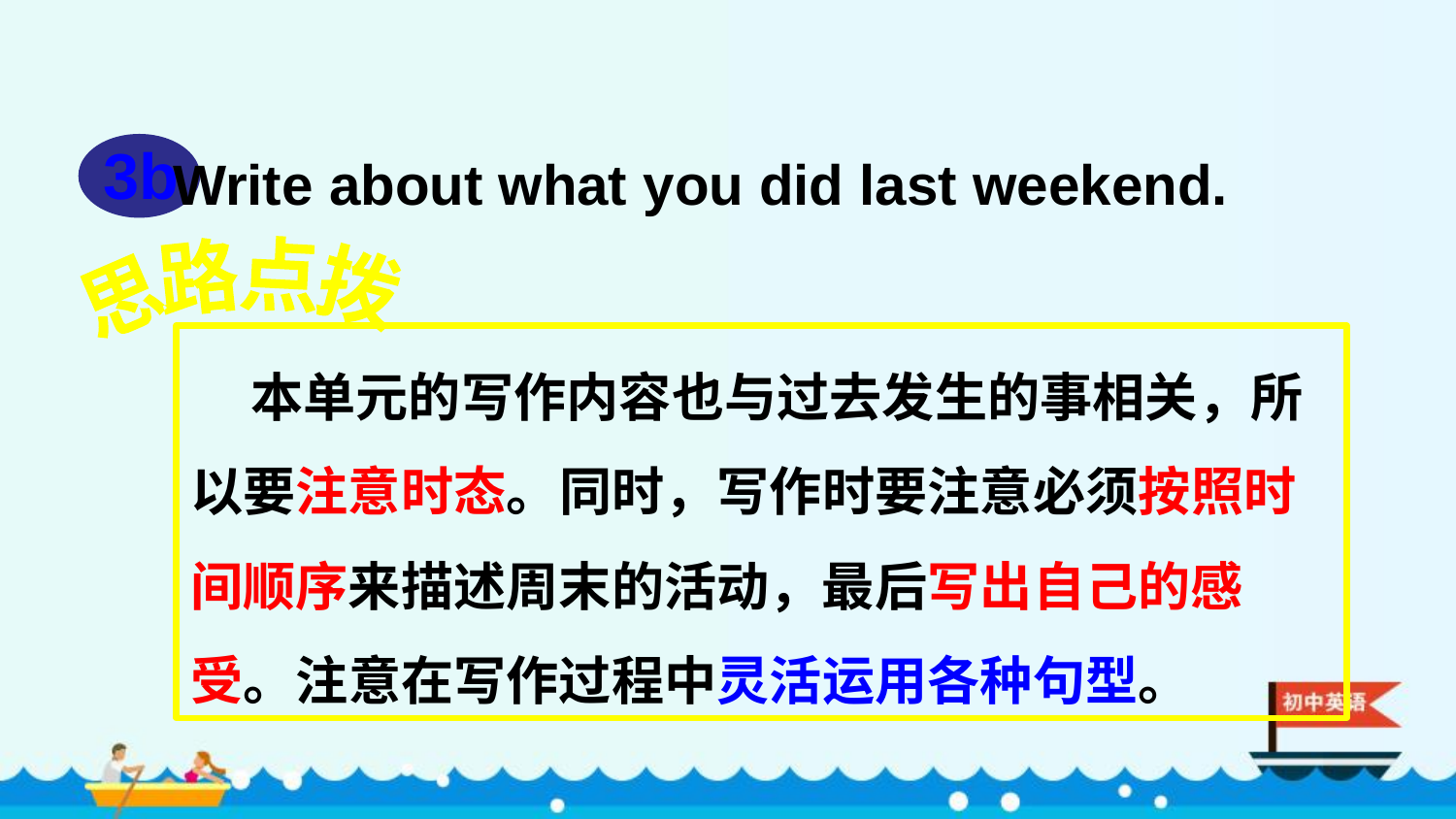

3b

Write about what you did last weekend.
思路点拨
    本单元的写作内容也与过去发生的事相关，所以要注意时态。同时，写作时要注意必须按照时间顺序来描述周末的活动，最后写出自己的感受。注意在写作过程中灵活运用各种句型。